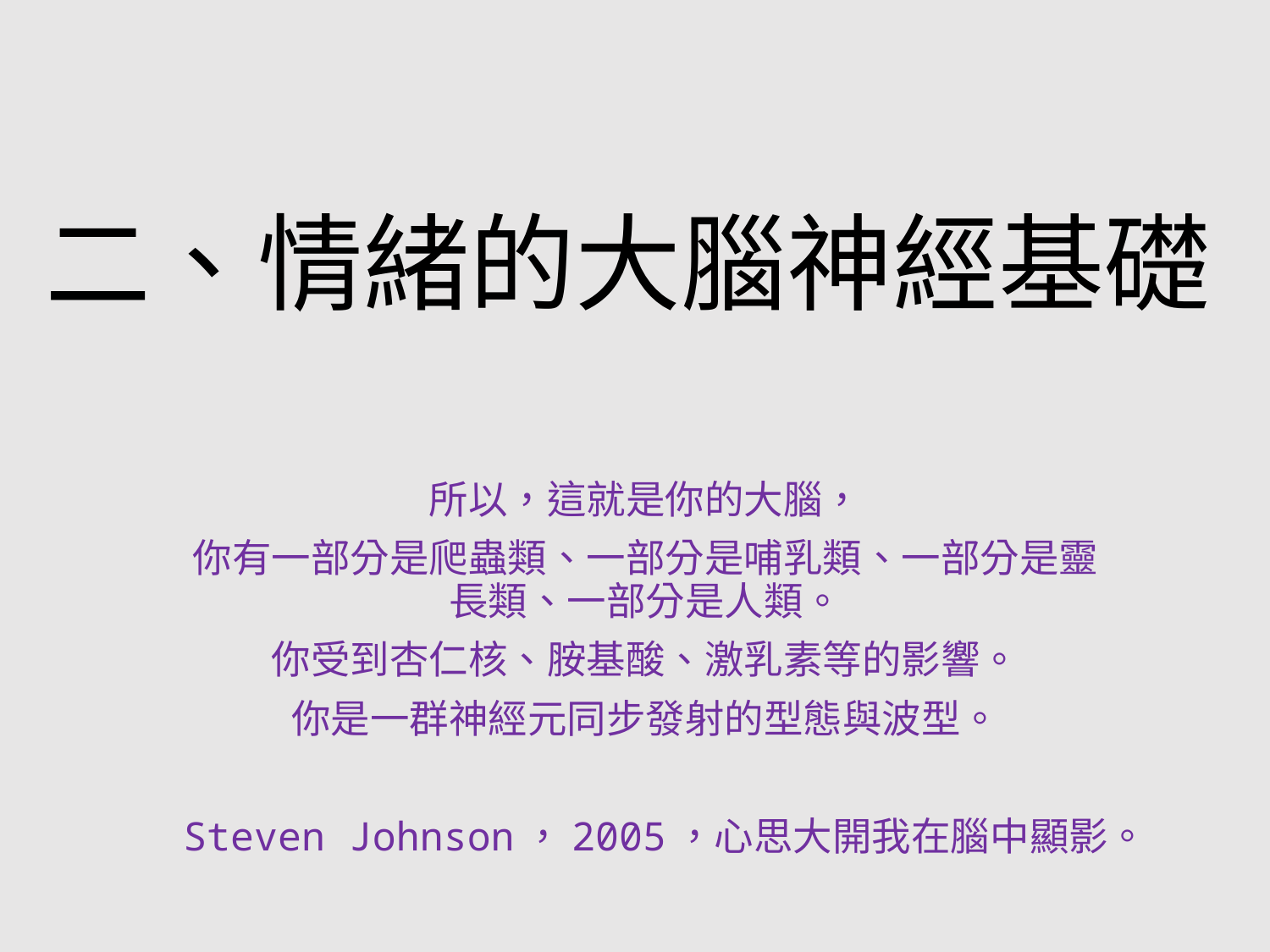

# 二、情緒的大腦神經基礎
所以，這就是你的大腦，
你有一部分是爬蟲類、一部分是哺乳類、一部分是靈長類、一部分是人類。
你受到杏仁核、胺基酸、激乳素等的影響。
你是一群神經元同步發射的型態與波型。

Steven Johnson，2005，心思大開我在腦中顯影。